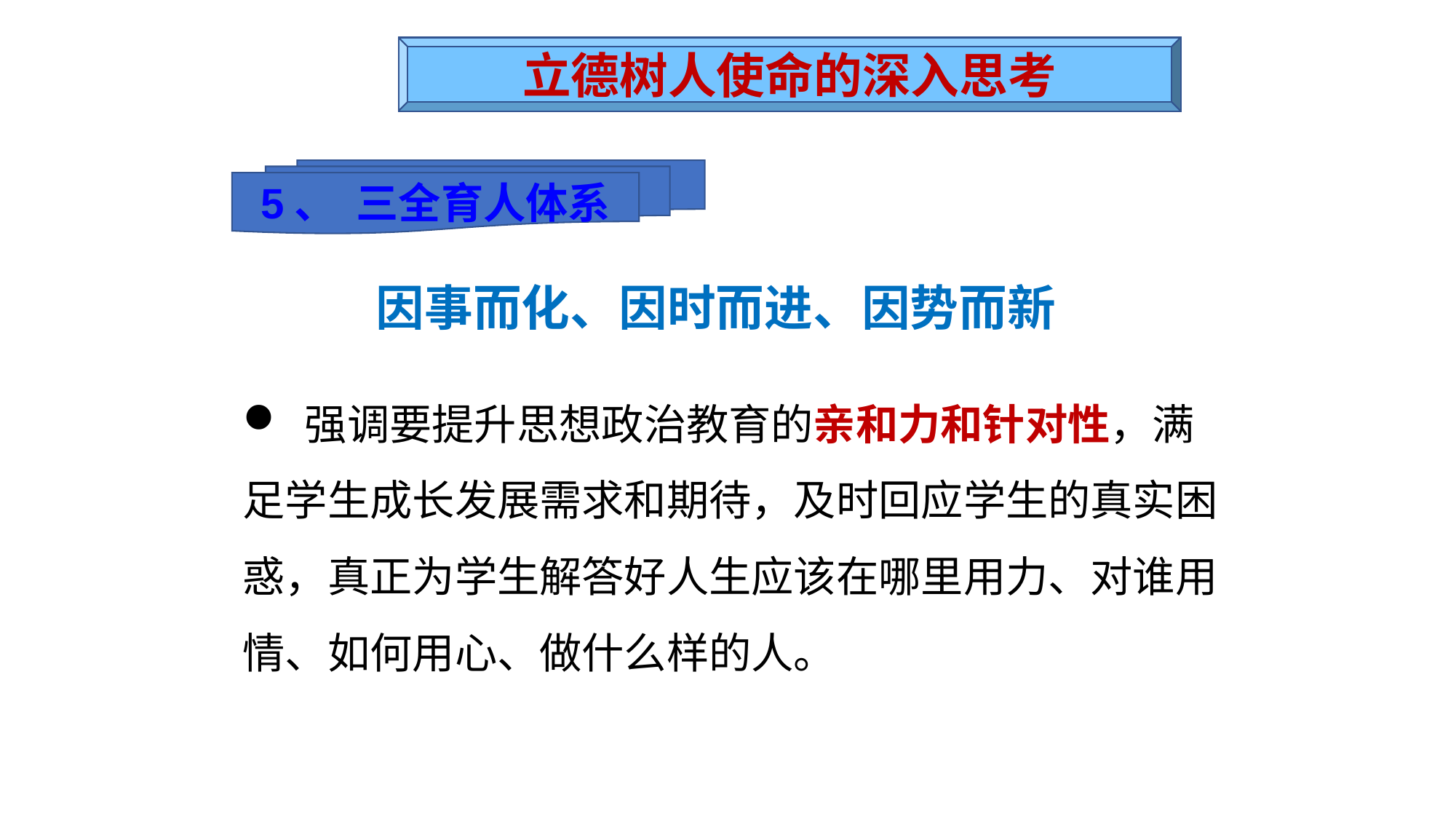

立德树人使命的深入思考
5、  三全育人体系
因事而化、因时而进、因势而新
 强调要提升思想政治教育的亲和力和针对性，满足学生成长发展需求和期待，及时回应学生的真实困惑，真正为学生解答好人生应该在哪里用力、对谁用情、如何用心、做什么样的人。